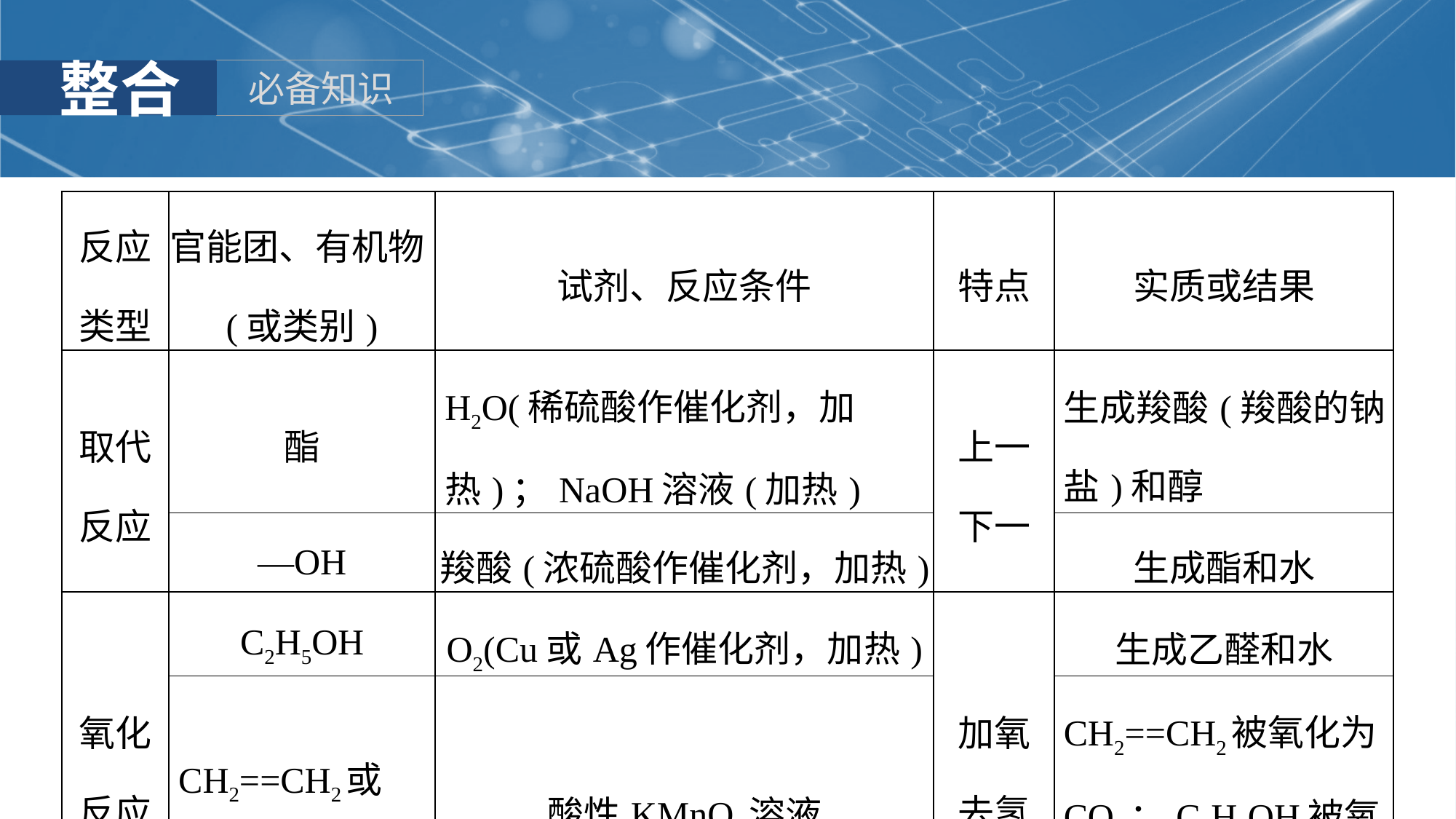

| 反应类型 | 官能团、有机物(或类别) | 试剂、反应条件 | 特点 | 实质或结果 |
| --- | --- | --- | --- | --- |
| 取代反应 | 酯 | H2O(稀硫酸作催化剂，加热)；NaOH溶液(加热) | 上一 下一 | 生成羧酸(羧酸的钠盐)和醇 |
|  | —OH | 羧酸(浓硫酸作催化剂，加热) |  | 生成酯和水 |
| 氧化反应 | C2H5OH | O2(Cu或Ag作催化剂，加热) | 加氧 去氢 | 生成乙醛和水 |
|  | CH2==CH2或C2H5OH | 酸性KMnO4溶液 |  | CH2==CH2被氧化为CO2；C2H5OH被氧化为乙酸 |